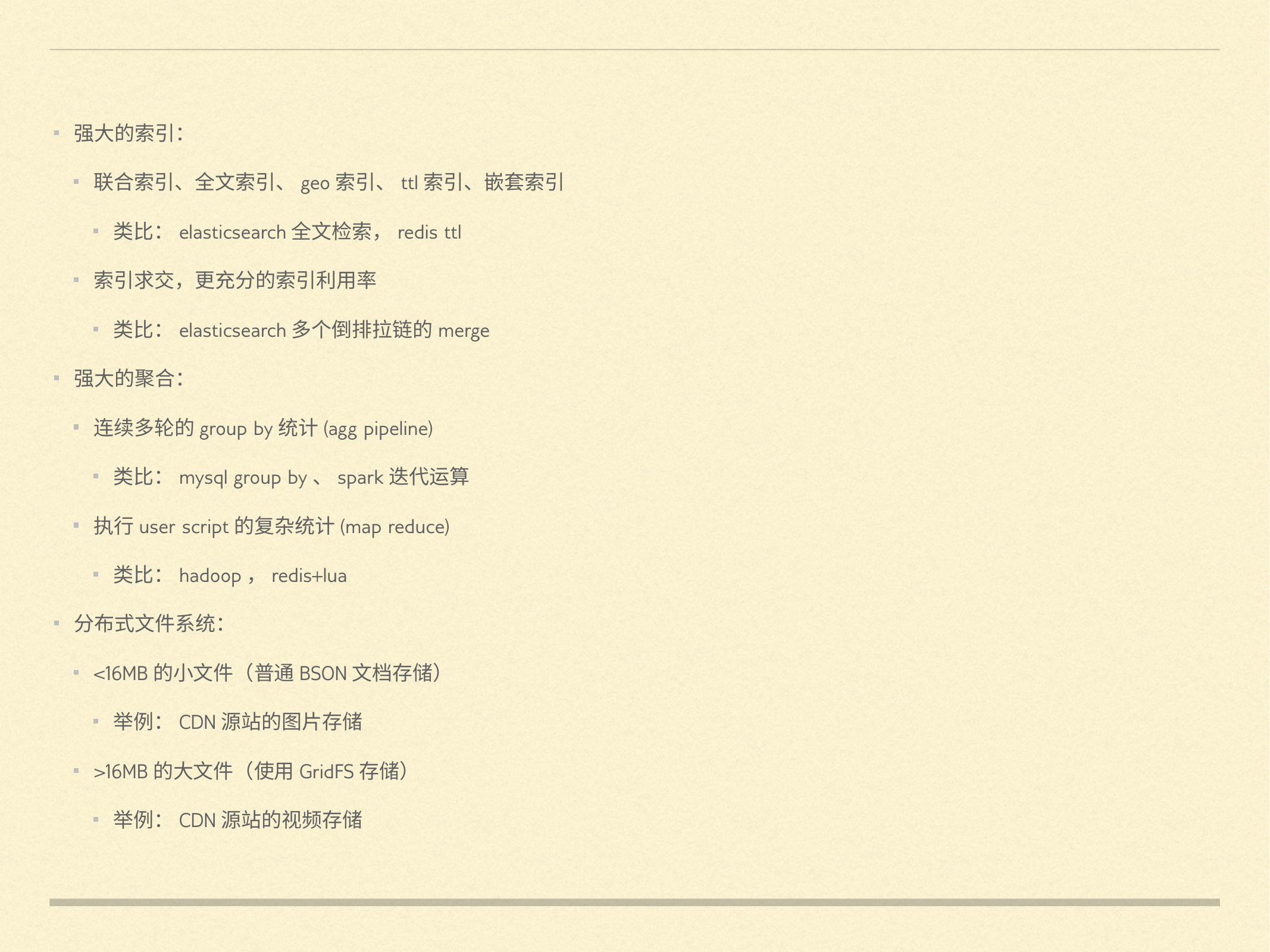

强大的索引：
联合索引、全文索引、geo索引、ttl索引、嵌套索引
类比：elasticsearch全文检索，redis ttl
索引求交，更充分的索引利用率
类比：elasticsearch多个倒排拉链的merge
强大的聚合：
连续多轮的group by统计(agg pipeline)
类比：mysql group by、spark迭代运算
执行user script的复杂统计(map reduce)
类比：hadoop，redis+lua
分布式文件系统：
<16MB的小文件（普通BSON文档存储）
举例：CDN源站的图片存储
>16MB的大文件（使用GridFS存储）
举例：CDN源站的视频存储